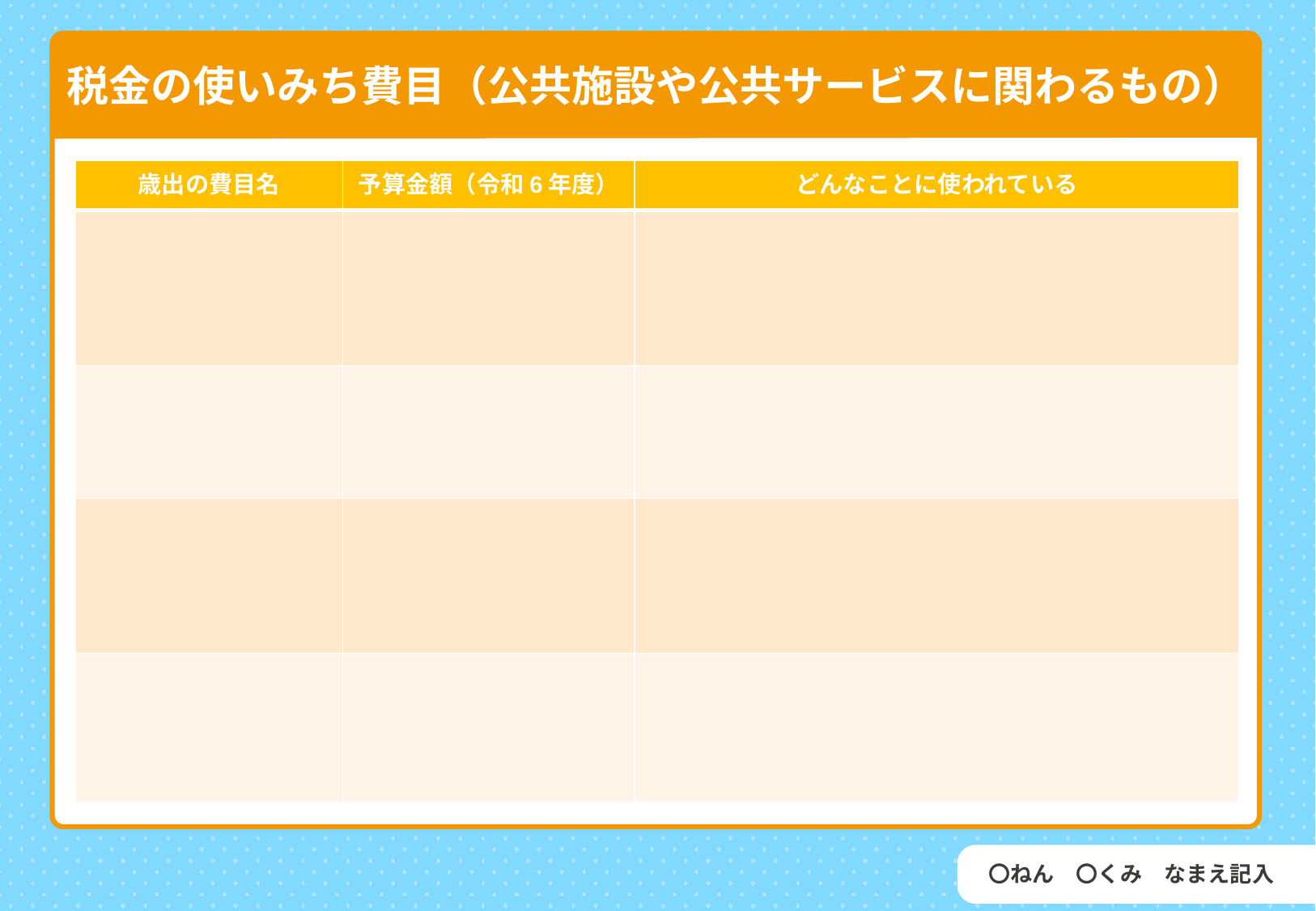

税金とは
税金の使いみち費目（公共施設や公共サービスに関わるもの）
| 歳出の費目名 | 予算金額（令和6年度） | どんなことに使われている |
| --- | --- | --- |
|  |  |  |
|  |  |  |
|  |  |  |
|  |  |  |
発見

〇ねん　〇くみ　なまえ記入